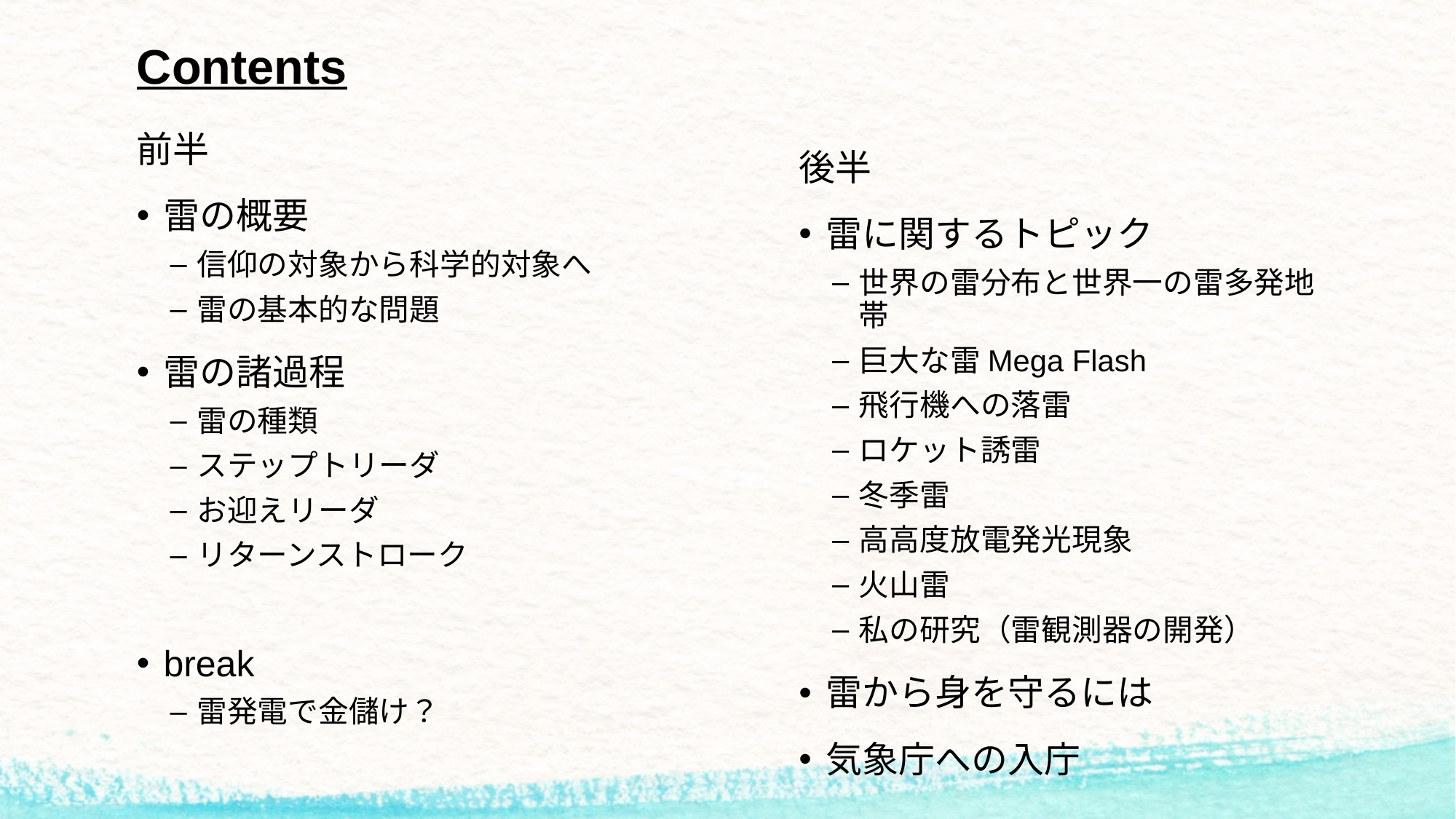

# Contents
前半
雷の概要
信仰の対象から科学的対象へ
雷の基本的な問題
雷の諸過程
雷の種類
ステップトリーダ
お迎えリーダ
リターンストローク

break
雷発電で金儲け？

後半
雷に関するトピック
世界の雷分布と世界一の雷多発地帯
巨大な雷Mega Flash
飛行機への落雷
ロケット誘雷
冬季雷
高高度放電発光現象
火山雷
私の研究（雷観測器の開発）
雷から身を守るには
気象庁への入庁